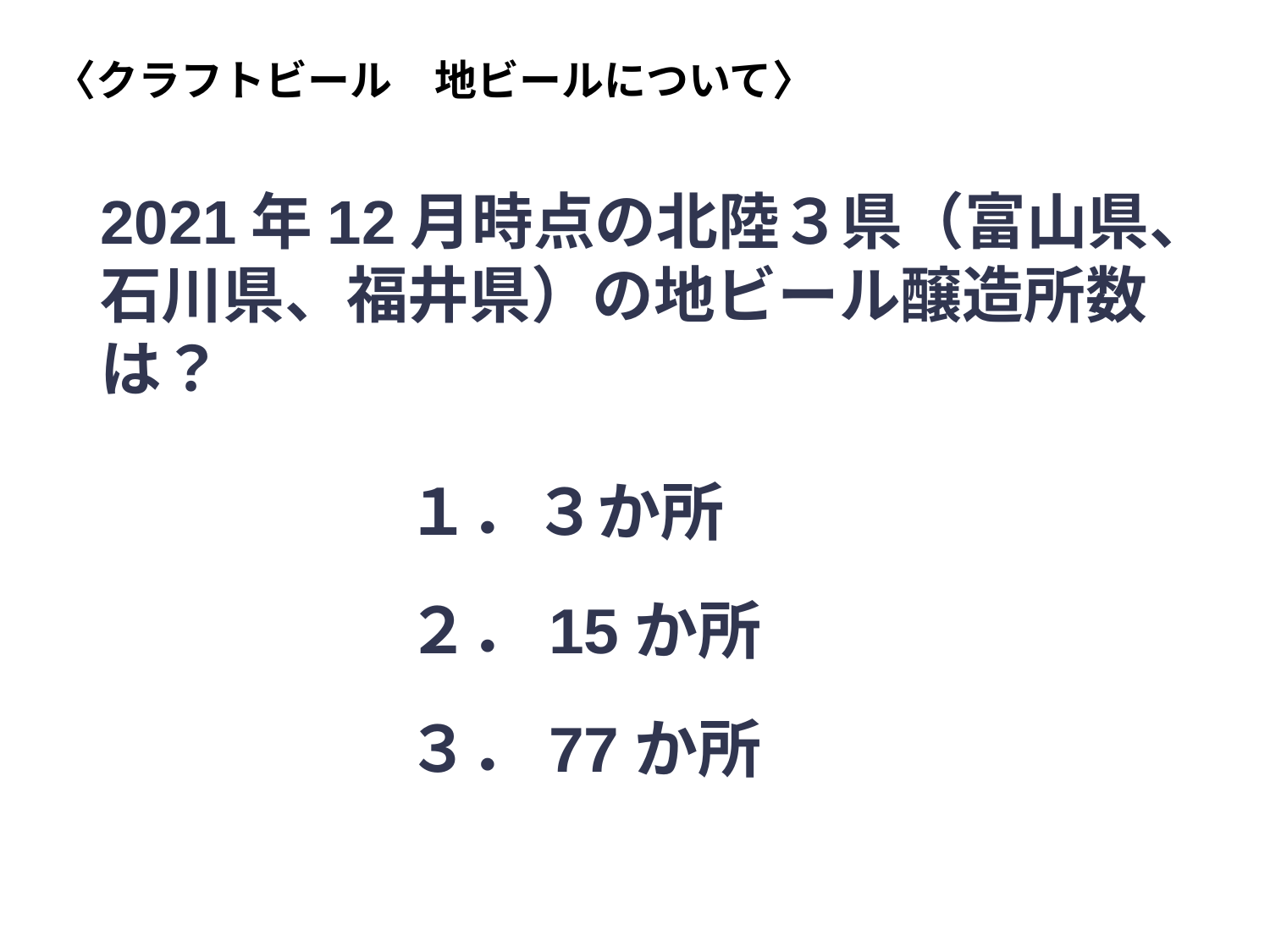

〈クラフトビール　地ビールについて〉
2021年12月時点の北陸３県（富山県、石川県、福井県）の地ビール醸造所数は？
１．３か所

２．15か所

３．77か所